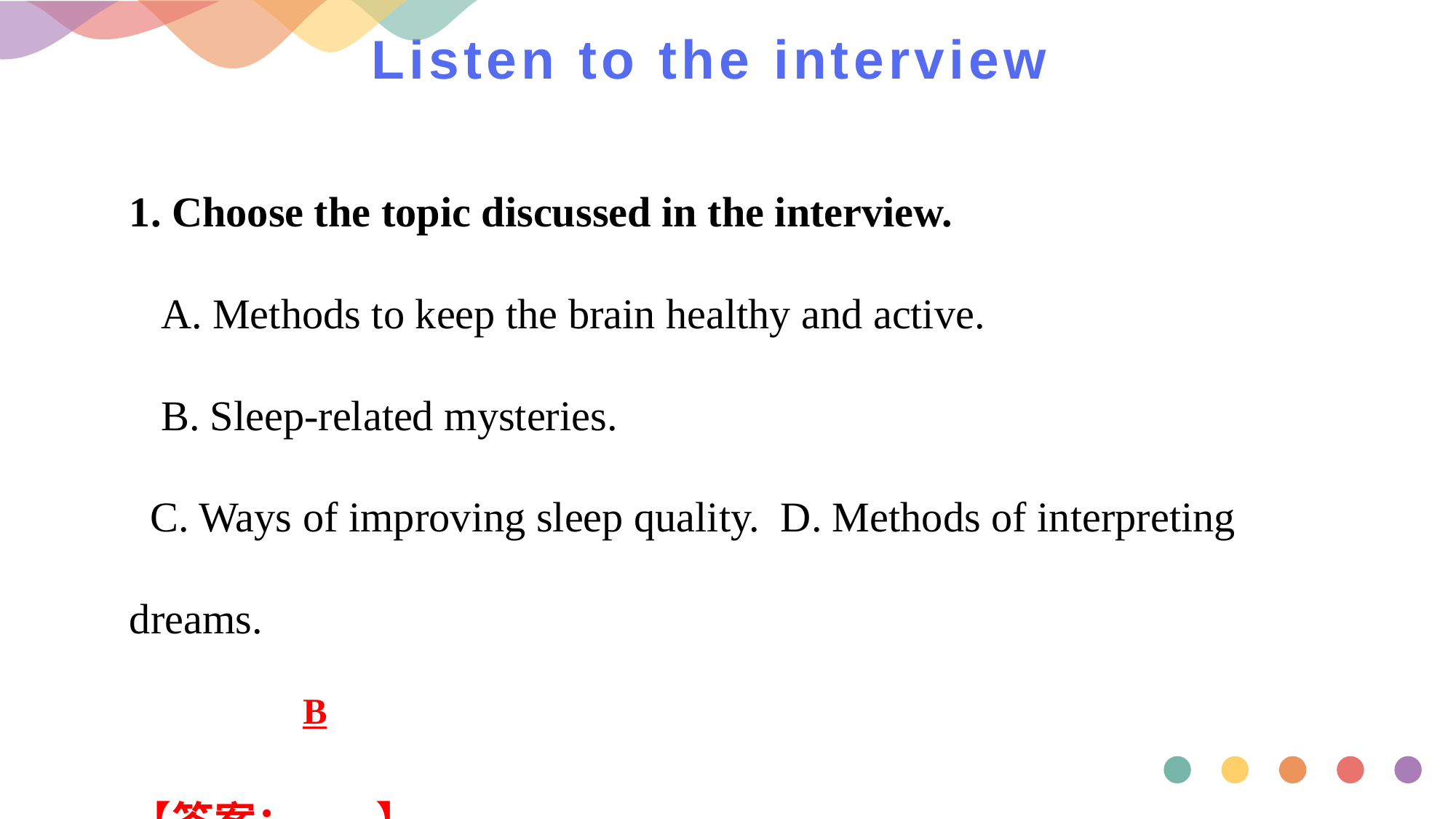

# Listen to the interview
1. Choose the topic discussed in the interview.
   A. Methods to keep the brain healthy and active.
   B. Sleep-related mysteries.
  C. Ways of improving sleep quality.  D. Methods of interpreting dreams.

【答案：        】
B